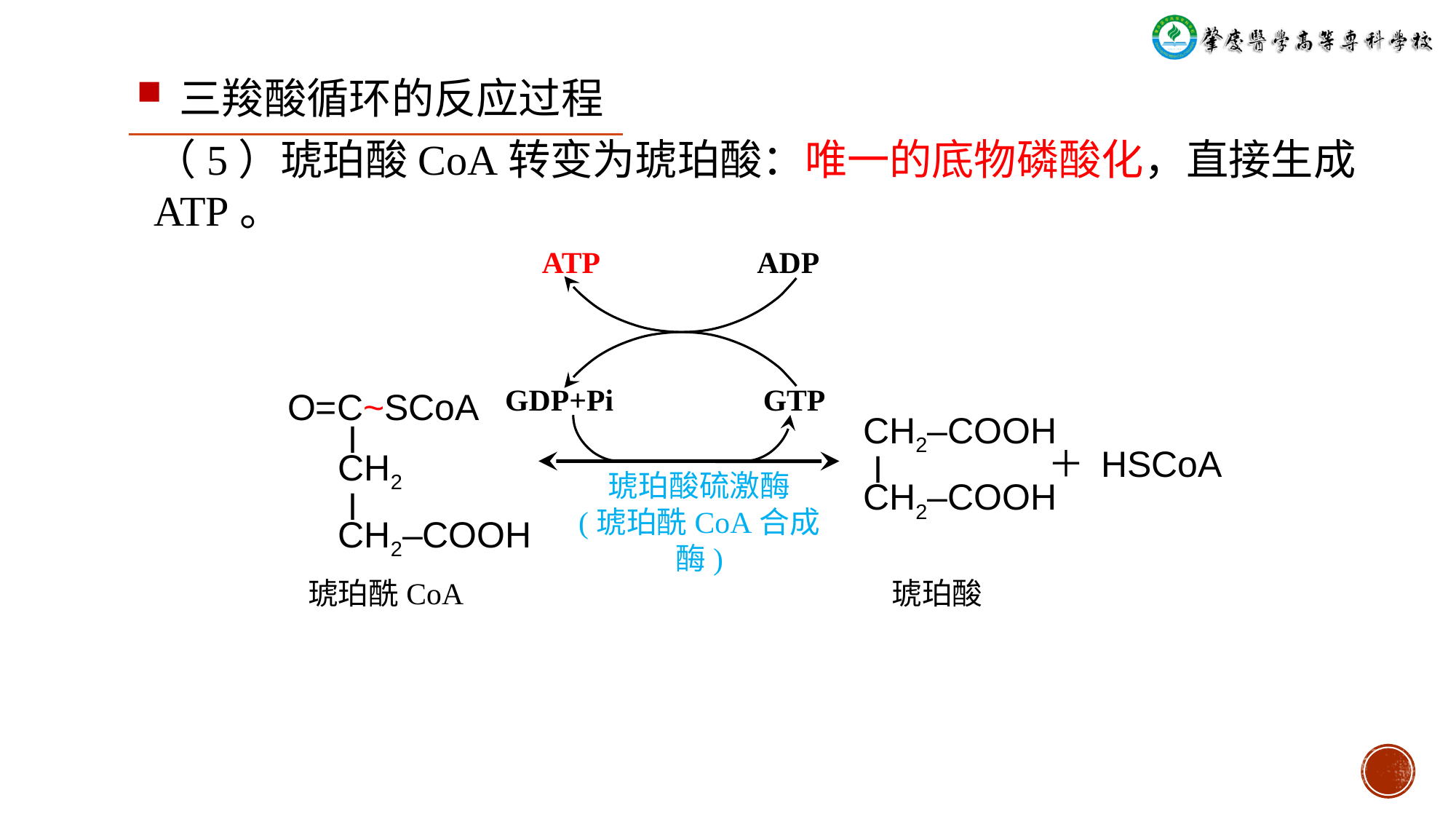

三羧酸循环的反应过程
# （5）琥珀酸CoA转变为琥珀酸：唯一的底物磷酸化，直接生成ATP。

ATP
ADP

GDP+Pi
GTP
O=C~SCoA
      ǀ
     CH2
      ǀ
     CH2‒COOH

CH2‒COOH
 ǀ
CH2‒COOH
＋ HSCoA

琥珀酸硫激酶
(琥珀酰CoA合成酶)
琥珀酰CoA
琥珀酸